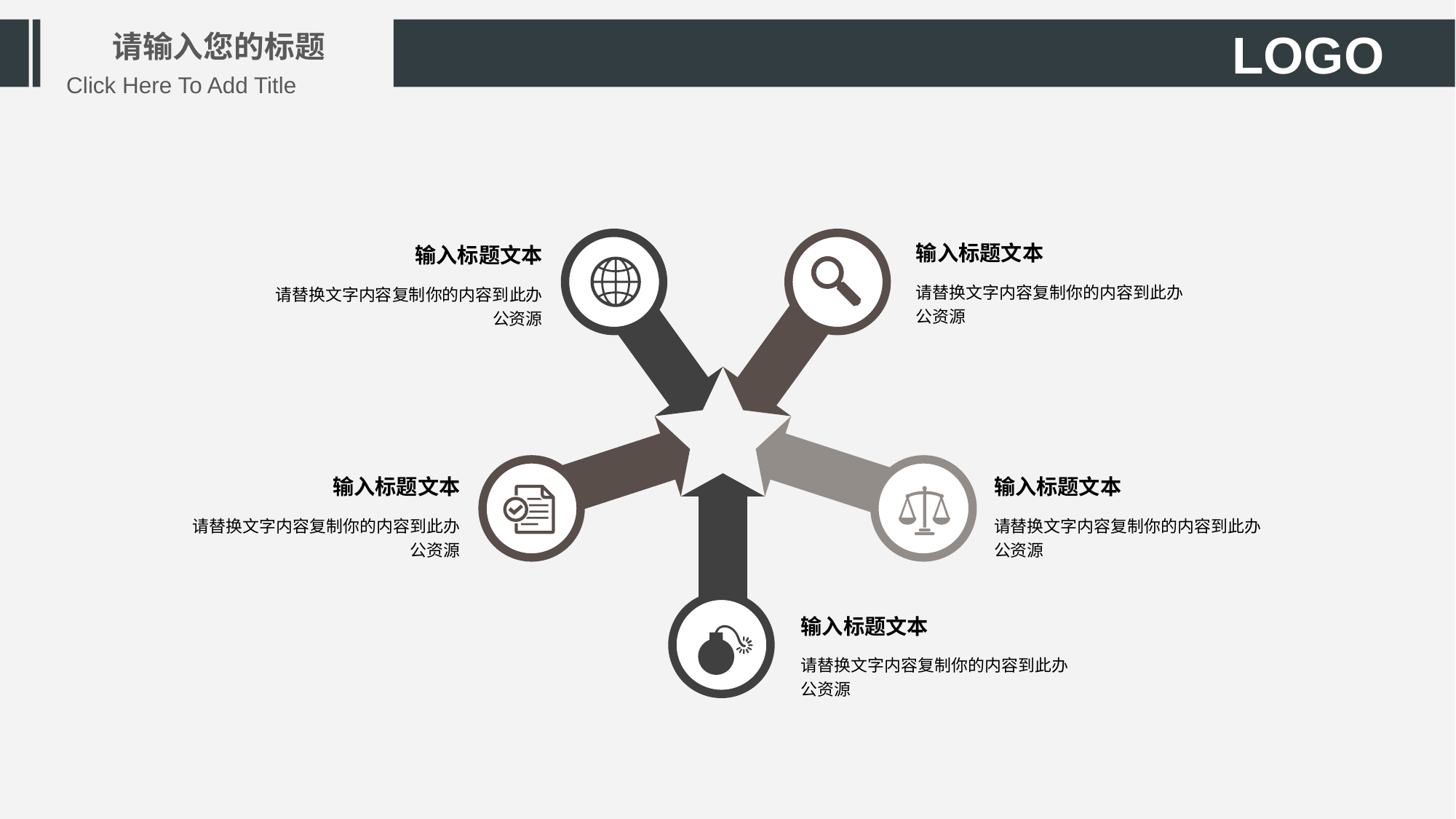

输入标题文本
请替换文字内容复制你的内容到此办公资源
输入标题文本
请替换文字内容复制你的内容到此办公资源

输入标题文本
请替换文字内容复制你的内容到此办公资源
输入标题文本
请替换文字内容复制你的内容到此办公资源

输入标题文本
请替换文字内容复制你的内容到此办公资源